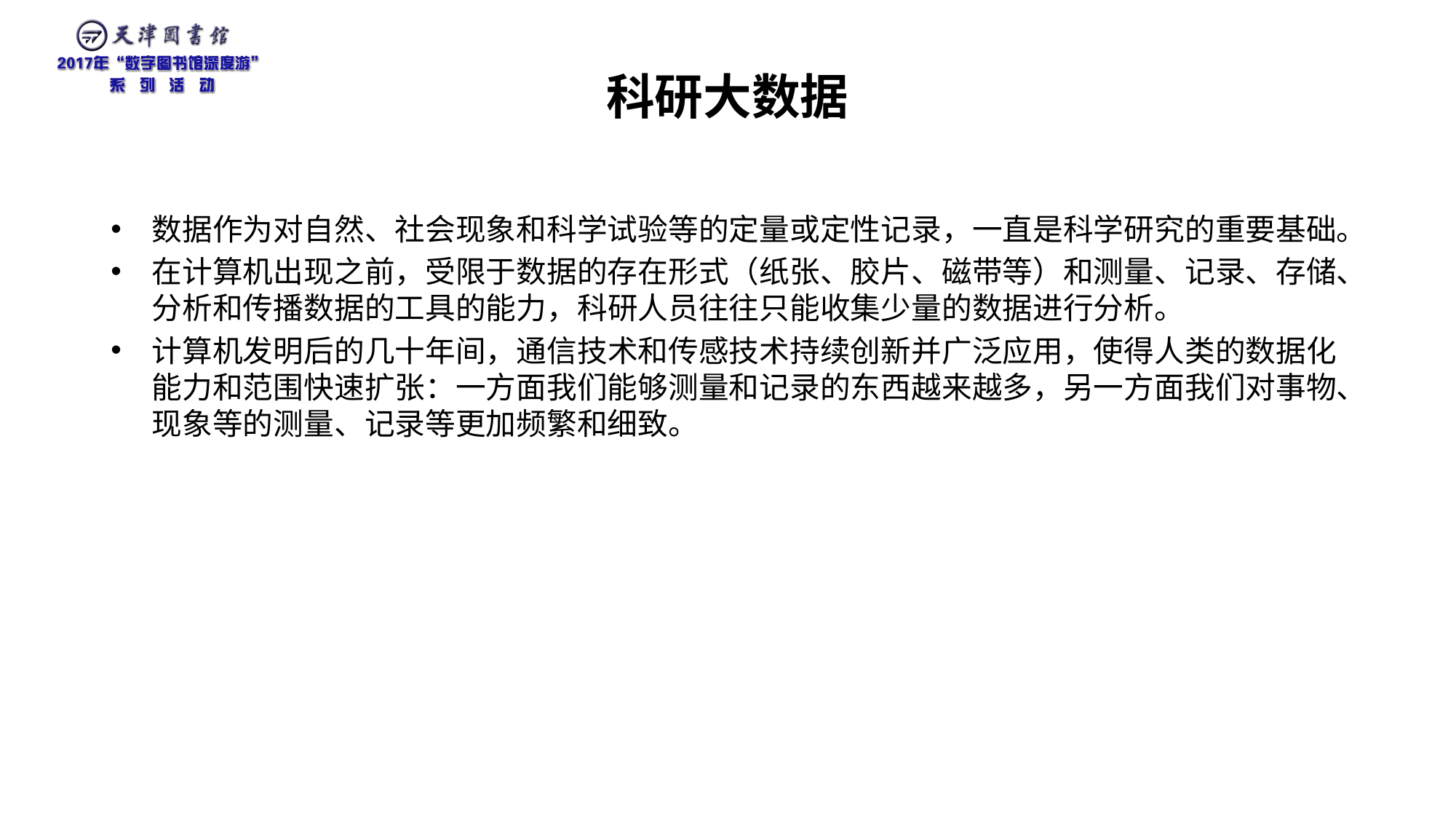

# 科研大数据
数据作为对自然、社会现象和科学试验等的定量或定性记录，一直是科学研究的重要基础。
在计算机出现之前，受限于数据的存在形式（纸张、胶片、磁带等）和测量、记录、存储、分析和传播数据的工具的能力，科研人员往往只能收集少量的数据进行分析。
计算机发明后的几十年间，通信技术和传感技术持续创新并广泛应用，使得人类的数据化能力和范围快速扩张：一方面我们能够测量和记录的东西越来越多，另一方面我们对事物、现象等的测量、记录等更加频繁和细致。